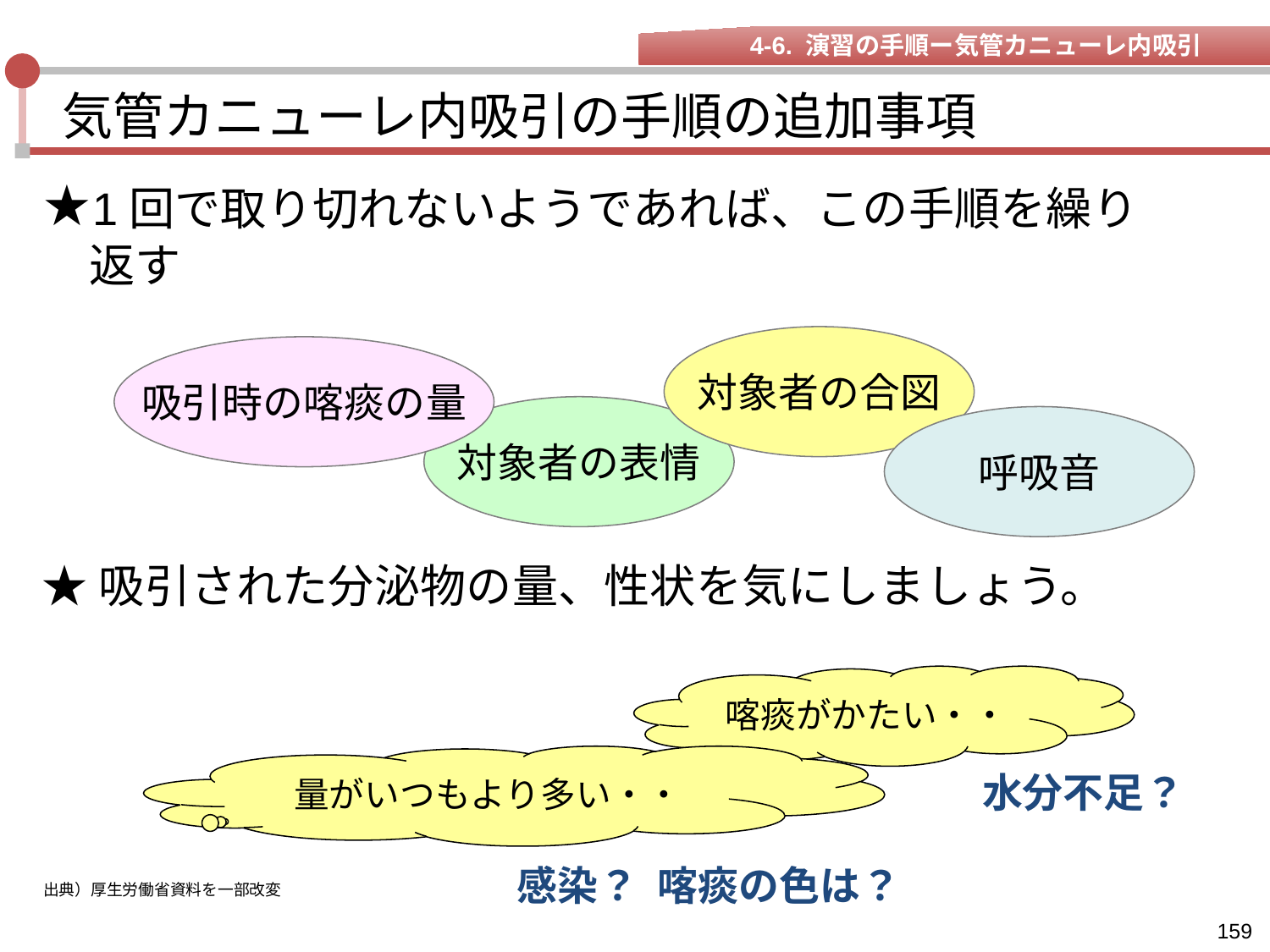

4-6. 演習の手順ー気管カニューレ内吸引
# 気管カニューレ内吸引の手順の追加事項
★1回で取り切れないようであれば、この手順を繰り返す

★吸引された分泌物の量、性状を気にしましょう。

対象者の合図
吸引時の喀痰の量
対象者の表情
呼吸音
喀痰がかたい・・
量がいつもより多い・・
水分不足？
感染？  喀痰の色は？
出典）厚生労働省資料を一部改変
159